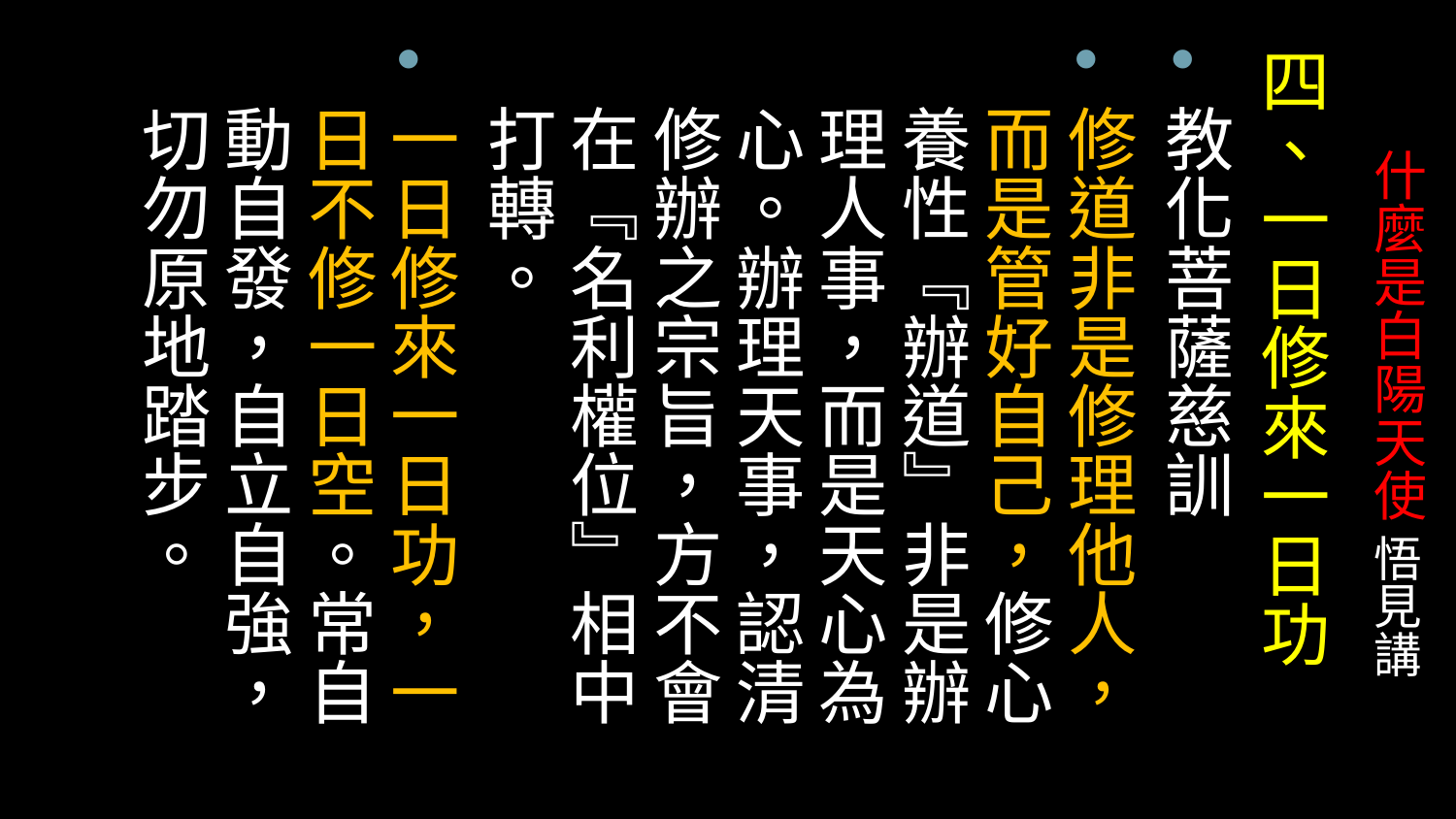

四、一日修來一日功
教化菩薩慈訓
修道非是修理他人，而是管好自己，修心養性『辦道』非是辦理人事，而是天心為心。辦理天事，認清修辦之宗旨，方不會在『名利權位』相中打轉。
一日修來一日功，一日不修一日空。常自動自發，自立自強，切勿原地踏步。

# 什麼是白陽天使 悟見講